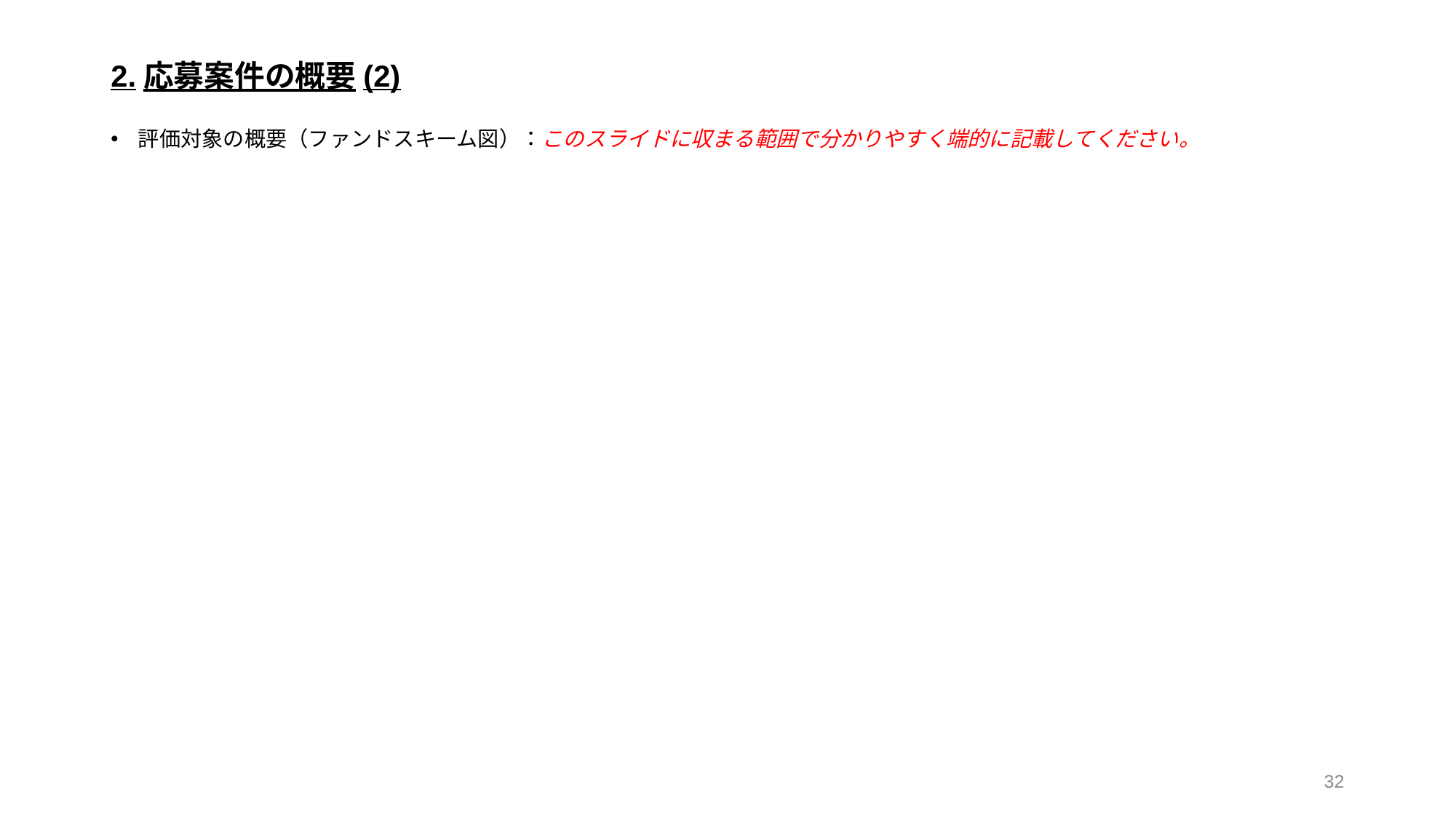

# 2.応募案件の概要(2)
評価対象の概要（ファンドスキーム図）：このスライドに収まる範囲で分かりやすく端的に記載してください。

32